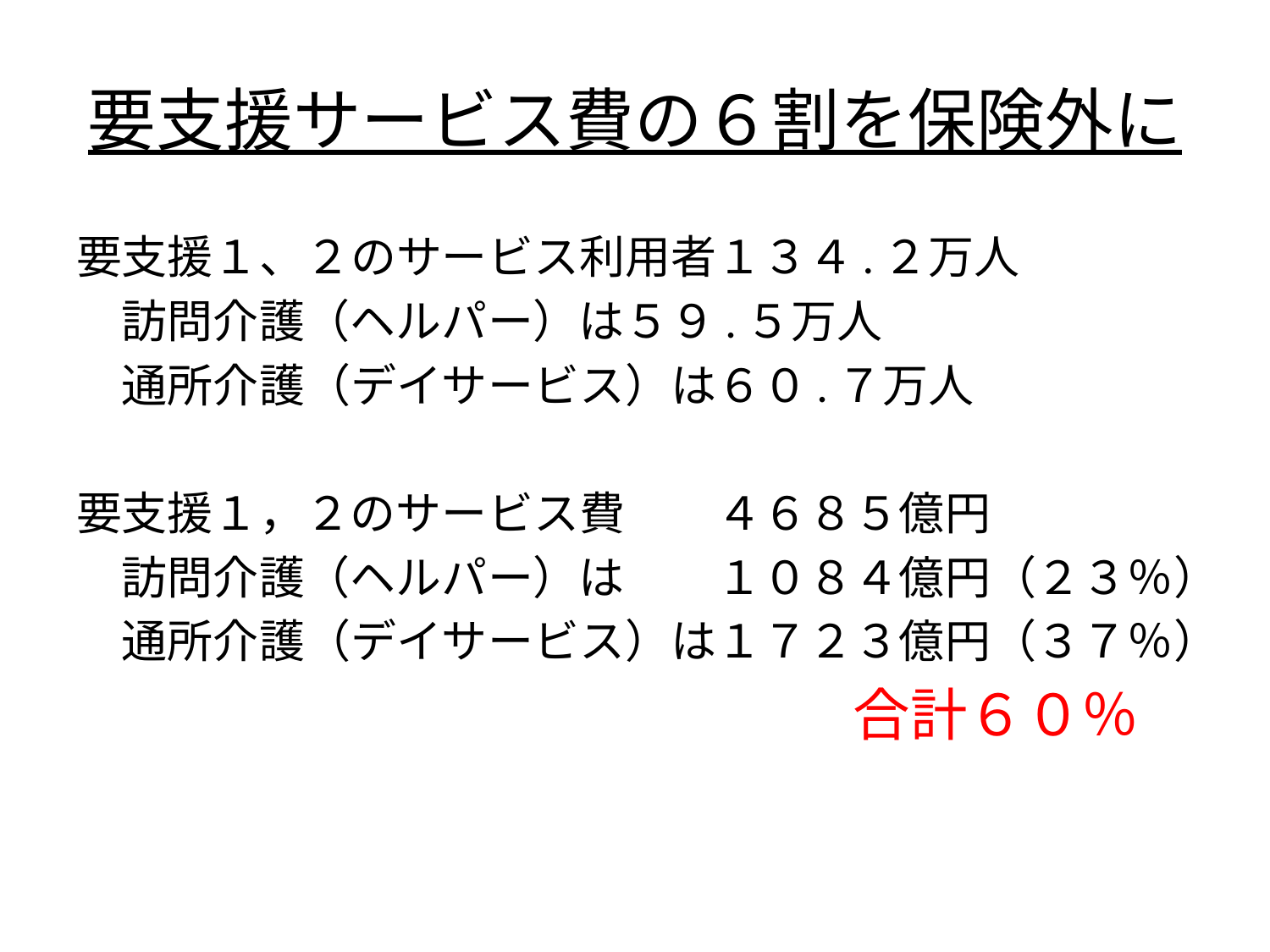

# 要支援サービス費の６割を保険外に
要支援１、２のサービス利用者１３４.２万人
　訪問介護（ヘルパー）は５９.５万人
　通所介護（デイサービス）は６０.７万人

要支援１，２のサービス費　　４６８５億円
　訪問介護（ヘルパー）は　　１０８４億円（２３％）
　通所介護（デイサービス）は１７２３億円（３７％）
　　　　　　　　　　　　　　　　　合計６０％